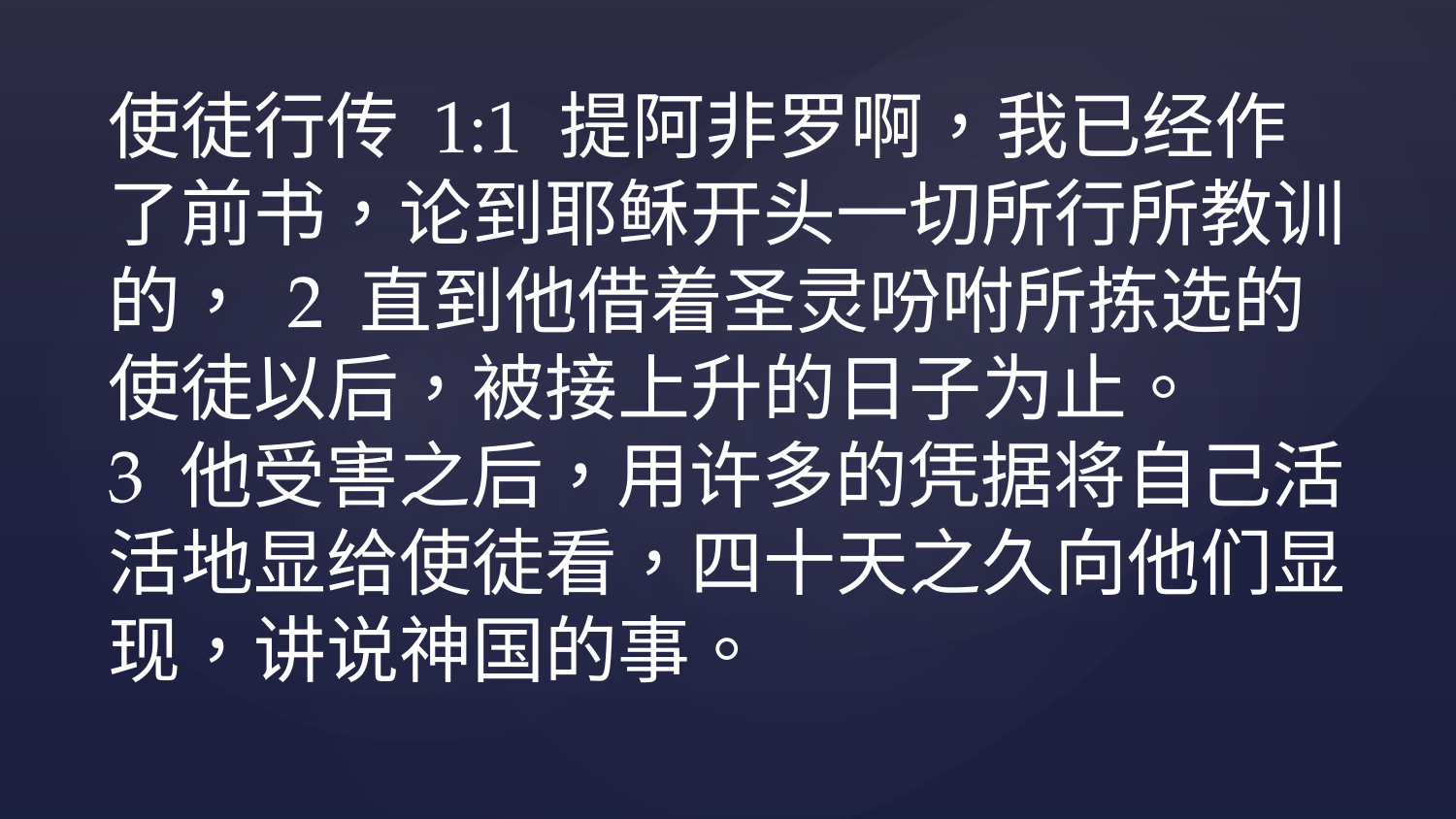

使徒行传 1:1 提阿非罗啊，我已经作了前书，论到耶稣开头一切所行所教训的， 2 直到他借着圣灵吩咐所拣选的使徒以后，被接上升的日子为止。
3 他受害之后，用许多的凭据将自己活活地显给使徒看，四十天之久向他们显现，讲说神国的事。